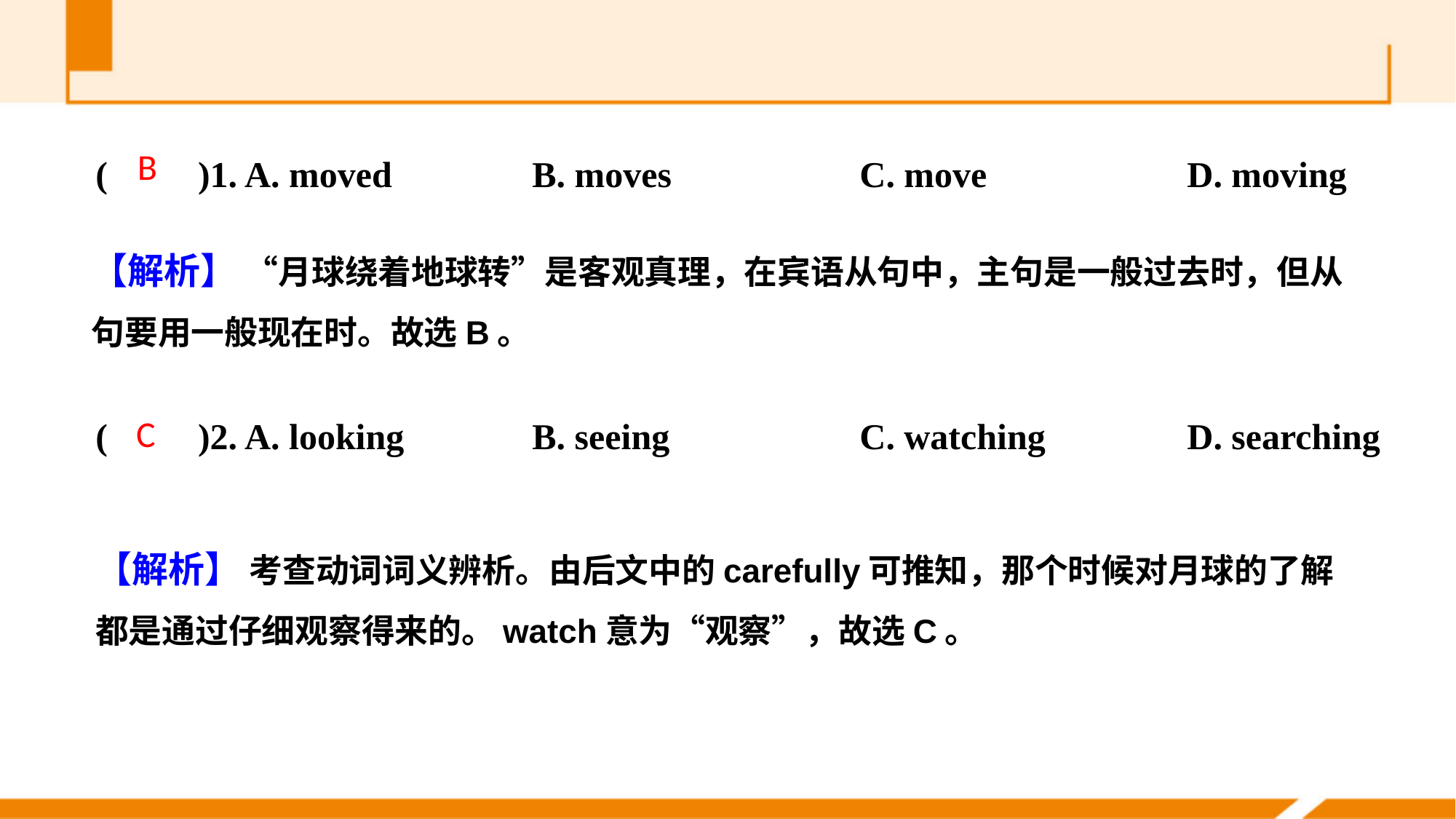

(　　)1. A. moved  		B. moves		C. move  		D. moving

(　　)2. A. looking  		B. seeing		C. watching  		D. searching
B
【解析】 “月球绕着地球转”是客观真理，在宾语从句中，主句是一般过去时，但从句要用一般现在时。故选B。
C
【解析】 考查动词词义辨析。由后文中的carefully可推知，那个时候对月球的了解都是通过仔细观察得来的。watch意为“观察”，故选C。